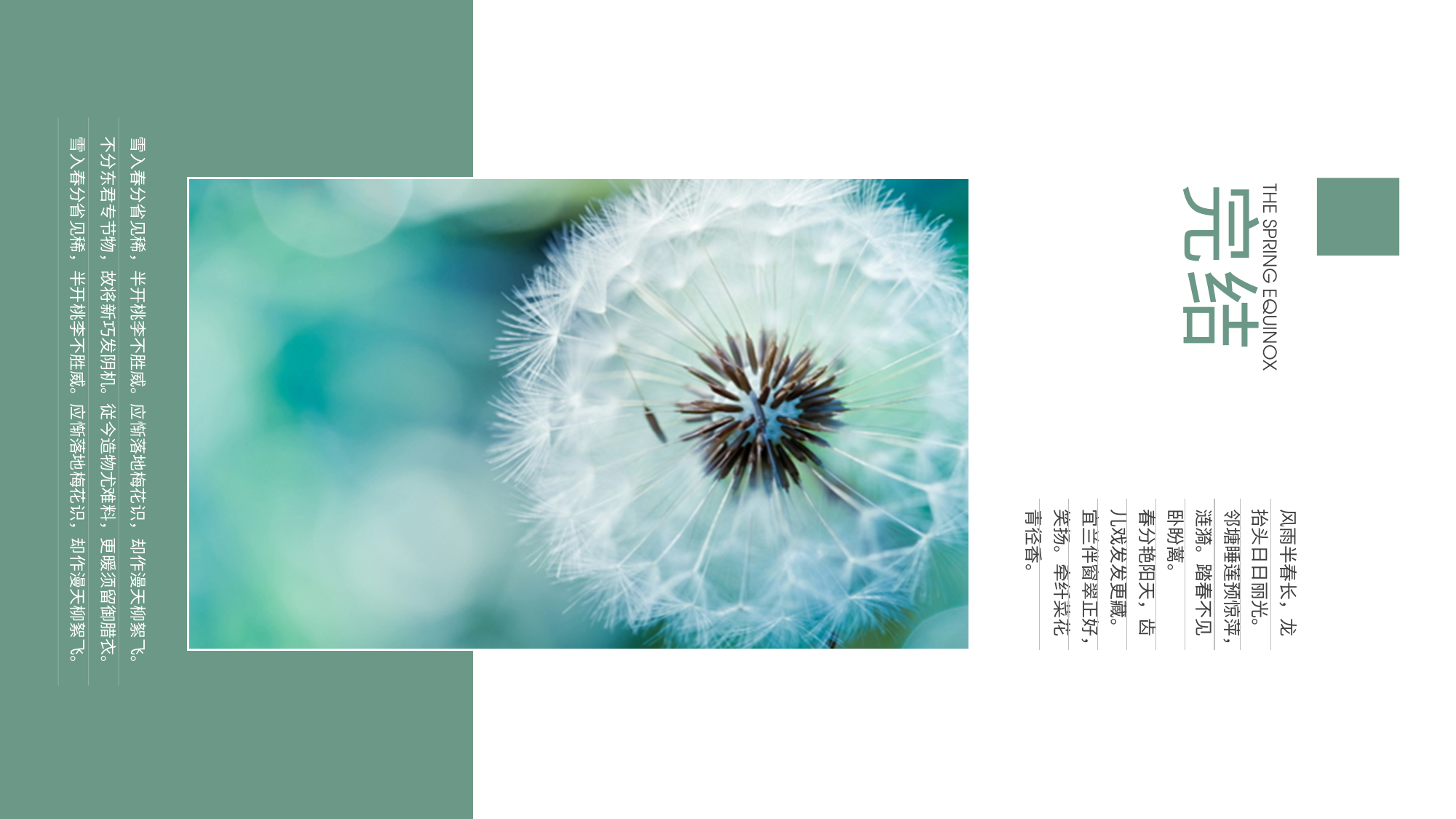

雪入春分省见稀，半开桃李不胜威。应惭落地梅花识，却作漫天柳絮飞。
不分东君专节物，故将新巧发阴机。従今造物尤难料，更暖须留御腊衣。雪入春分省见稀，半开桃李不胜威。应惭落地梅花识，却作漫天柳絮飞。

完结
THE SPRING EQUINOX

风雨半春长，龙抬头日日丽光。邻塘睡莲预惊萍，涟漪。踏春不见卧盼蓠。
春分艳阳天，齿儿戏发发更藏。宜兰伴窗翠正好，笑扬。牵纤菜花青径香。